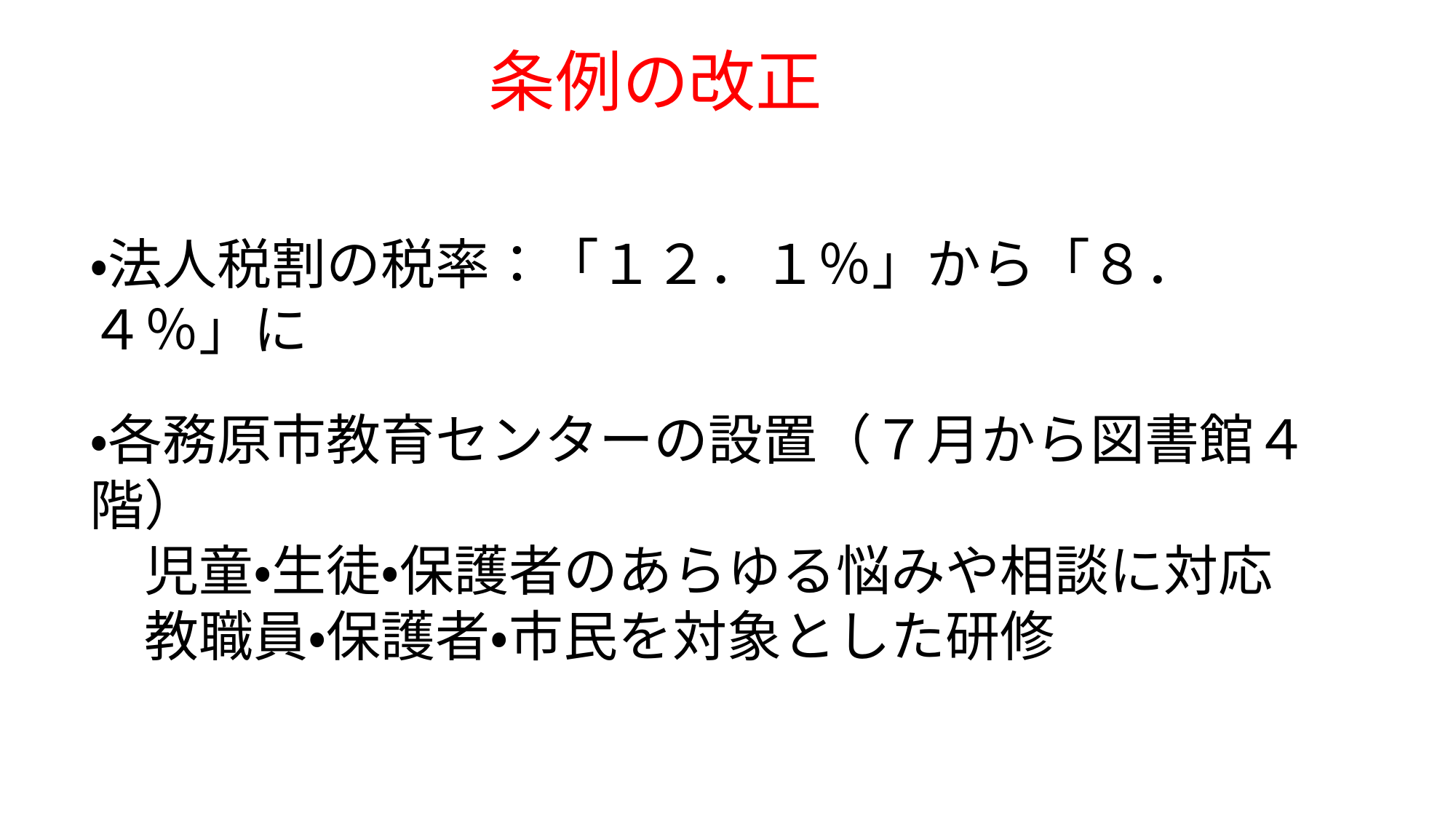

条例の改正
・法人税割の税率：「１２．１％」から「８．４％」に
・各務原市教育センターの設置（７月から図書館４階）
　児童・生徒・保護者のあらゆる悩みや相談に対応
　教職員・保護者・市民を対象とした研修